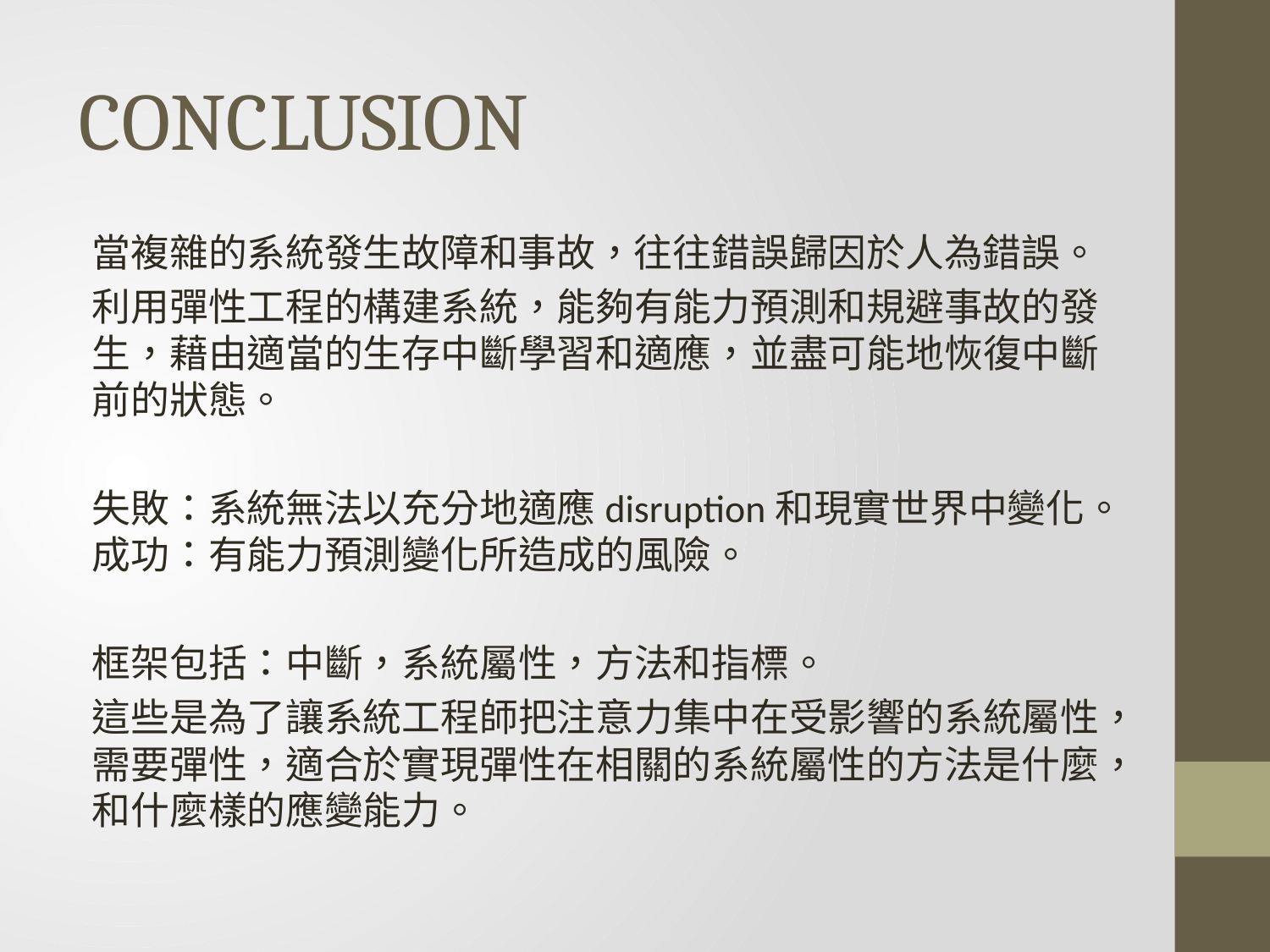

# CONCLUSION
當複雜的系統發生故障和事故，往往錯誤歸因於人為錯誤。
利用彈性工程的構建系統，能夠有能力預測和規避事故的發生，藉由適當的生存中斷學習和適應，並盡可能地恢復中斷前的狀態。

失敗：系統無法以充分地適應disruption和現實世界中變化。成功：有能力預測變化所造成的風險。

框架包括：中斷，系統屬性，方法和指標。
這些是為了讓系統工程師把注意力集中在受影響的系統屬性，需要彈性，適合於實現彈性在相關的系統屬性的方法是什麼，和什麼樣的應變能力。